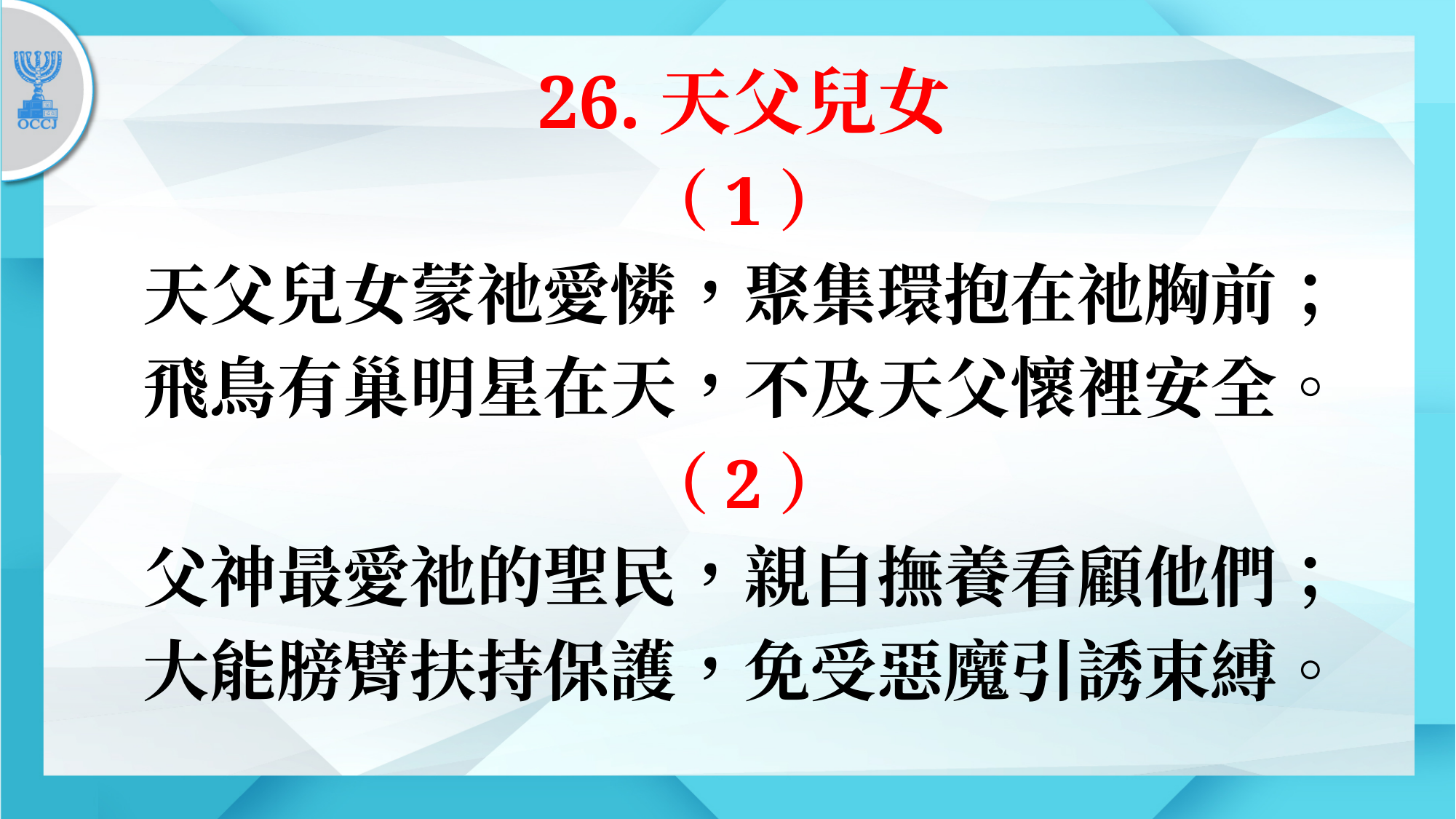

26.天父兒女
（1）
天父兒女蒙祂愛憐，聚集環抱在祂胸前；
飛鳥有巢明星在天，不及天父懷裡安全。
（2）
父神最愛祂的聖民，親自撫養看顧他們；
大能膀臂扶持保護，免受惡魔引誘束縛。